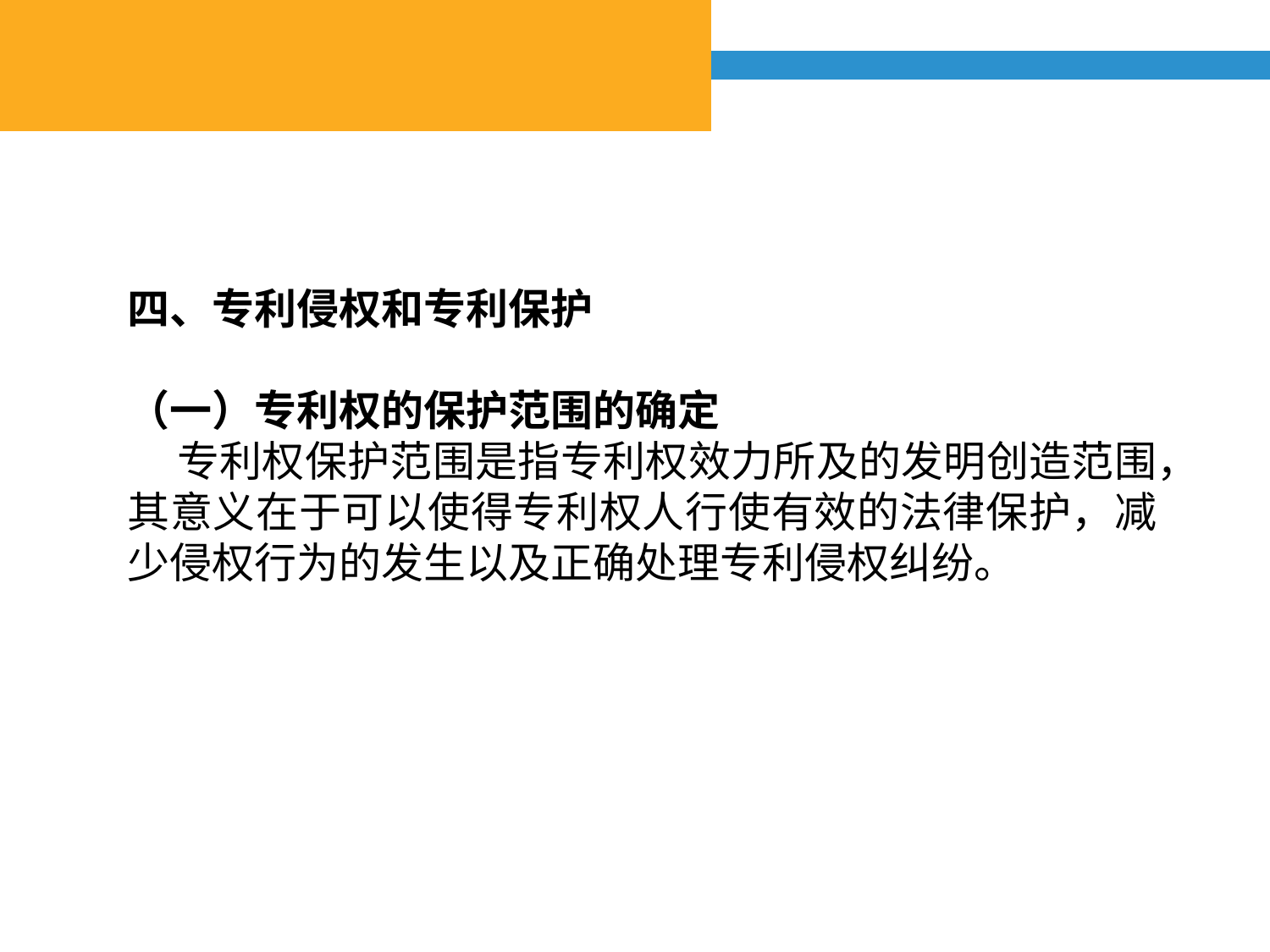

四、专利侵权和专利保护

（一）专利权的保护范围的确定
    专利权保护范围是指专利权效力所及的发明创造范围，其意义在于可以使得专利权人行使有效的法律保护，减少侵权行为的发生以及正确处理专利侵权纠纷。